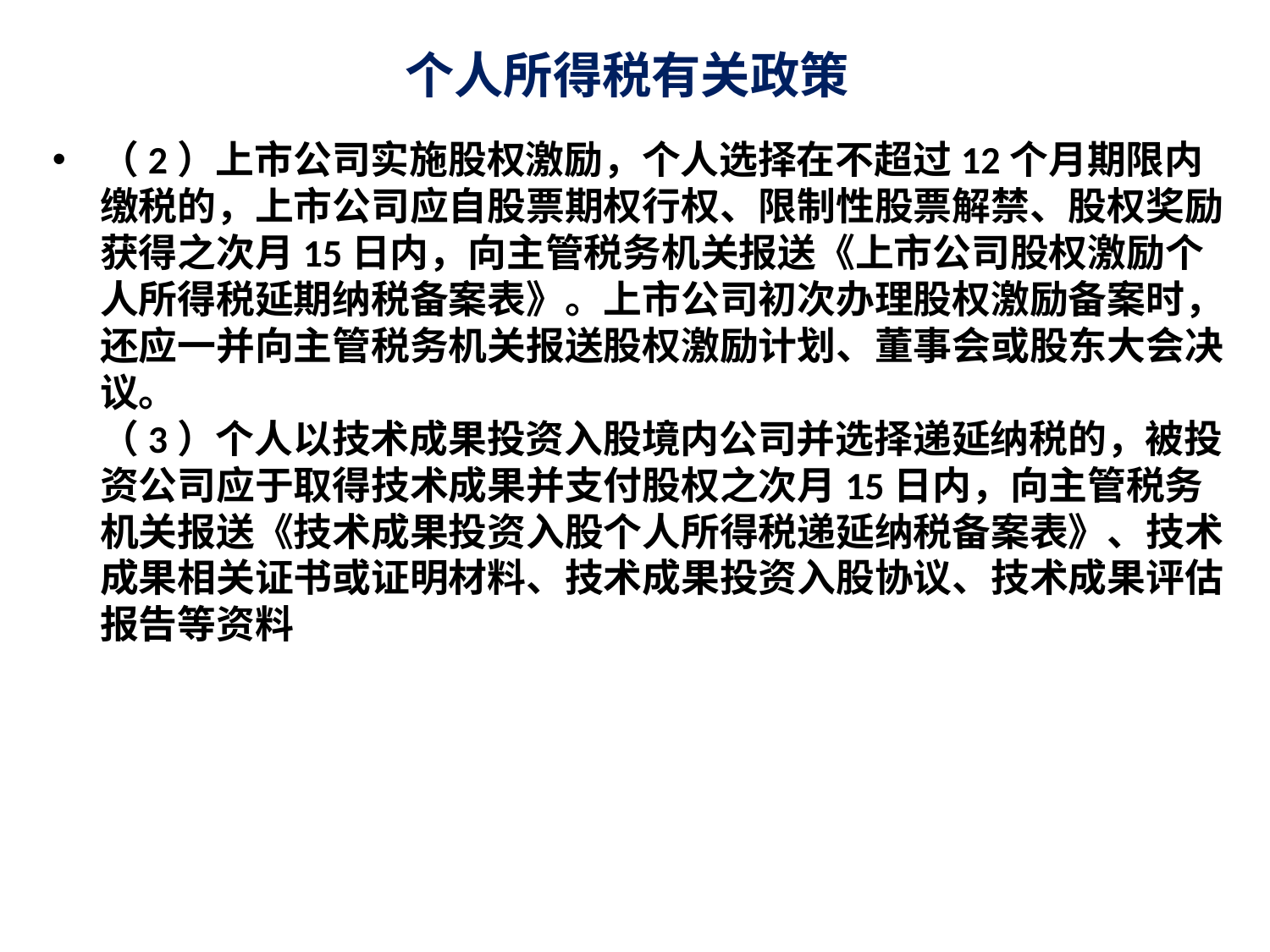

# 个人所得税有关政策
（2）上市公司实施股权激励，个人选择在不超过12个月期限内缴税的，上市公司应自股票期权行权、限制性股票解禁、股权奖励获得之次月15日内，向主管税务机关报送《上市公司股权激励个人所得税延期纳税备案表》。上市公司初次办理股权激励备案时，还应一并向主管税务机关报送股权激励计划、董事会或股东大会决议。
（3）个人以技术成果投资入股境内公司并选择递延纳税的，被投资公司应于取得技术成果并支付股权之次月15日内，向主管税务机关报送《技术成果投资入股个人所得税递延纳税备案表》、技术成果相关证书或证明材料、技术成果投资入股协议、技术成果评估报告等资料